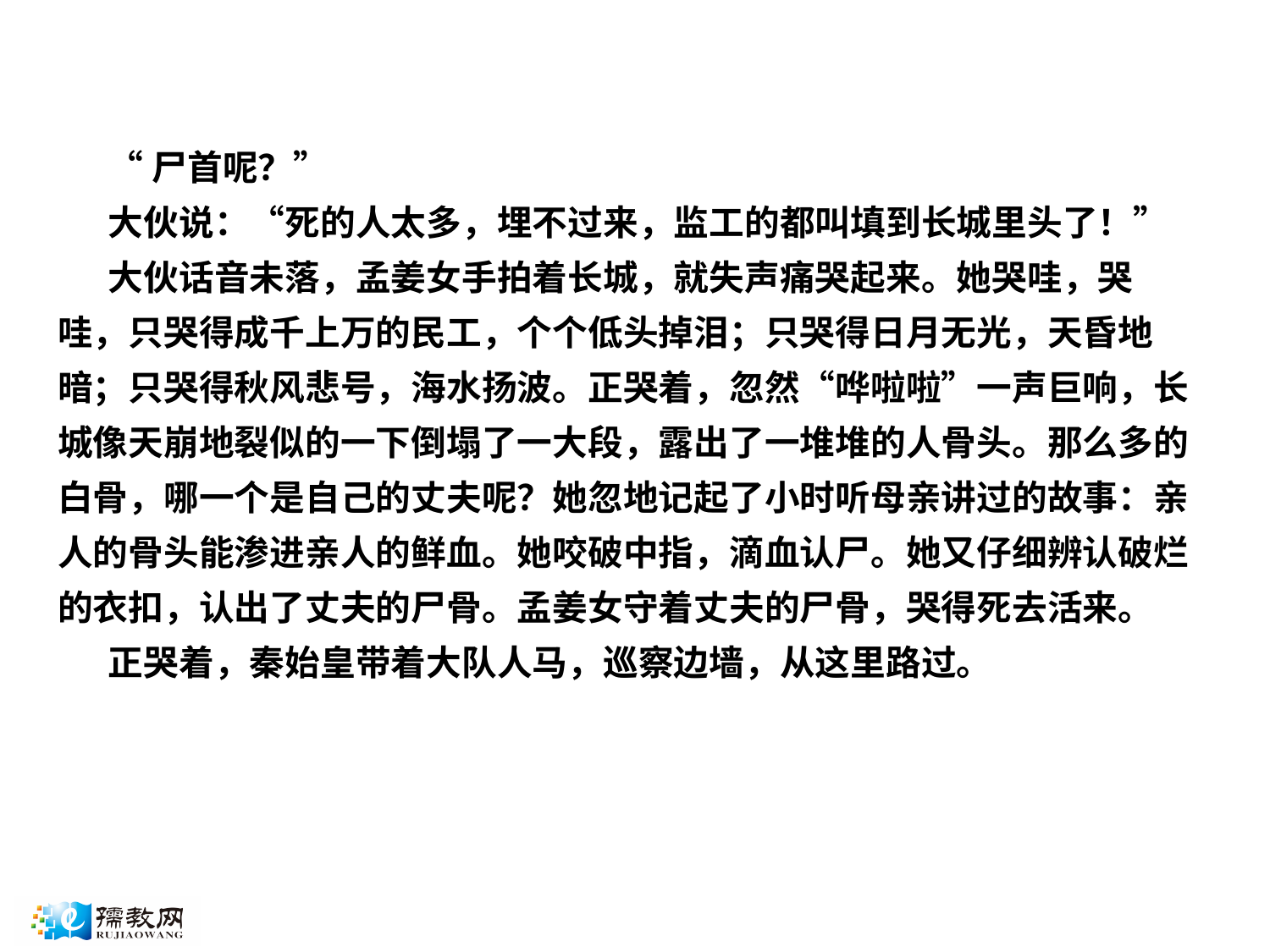

“尸首呢？”
大伙说：“死的人太多，埋不过来，监工的都叫填到长城里头了！”
大伙话音未落，孟姜女手拍着长城，就失声痛哭起来。她哭哇，哭哇，只哭得成千上万的民工，个个低头掉泪；只哭得日月无光，天昏地暗；只哭得秋风悲号，海水扬波。正哭着，忽然“哗啦啦”一声巨响，长城像天崩地裂似的一下倒塌了一大段，露出了一堆堆的人骨头。那么多的白骨，哪一个是自己的丈夫呢？她忽地记起了小时听母亲讲过的故事：亲人的骨头能渗进亲人的鲜血。她咬破中指，滴血认尸。她又仔细辨认破烂的衣扣，认出了丈夫的尸骨。孟姜女守着丈夫的尸骨，哭得死去活来。
正哭着，秦始皇带着大队人马，巡察边墙，从这里路过。